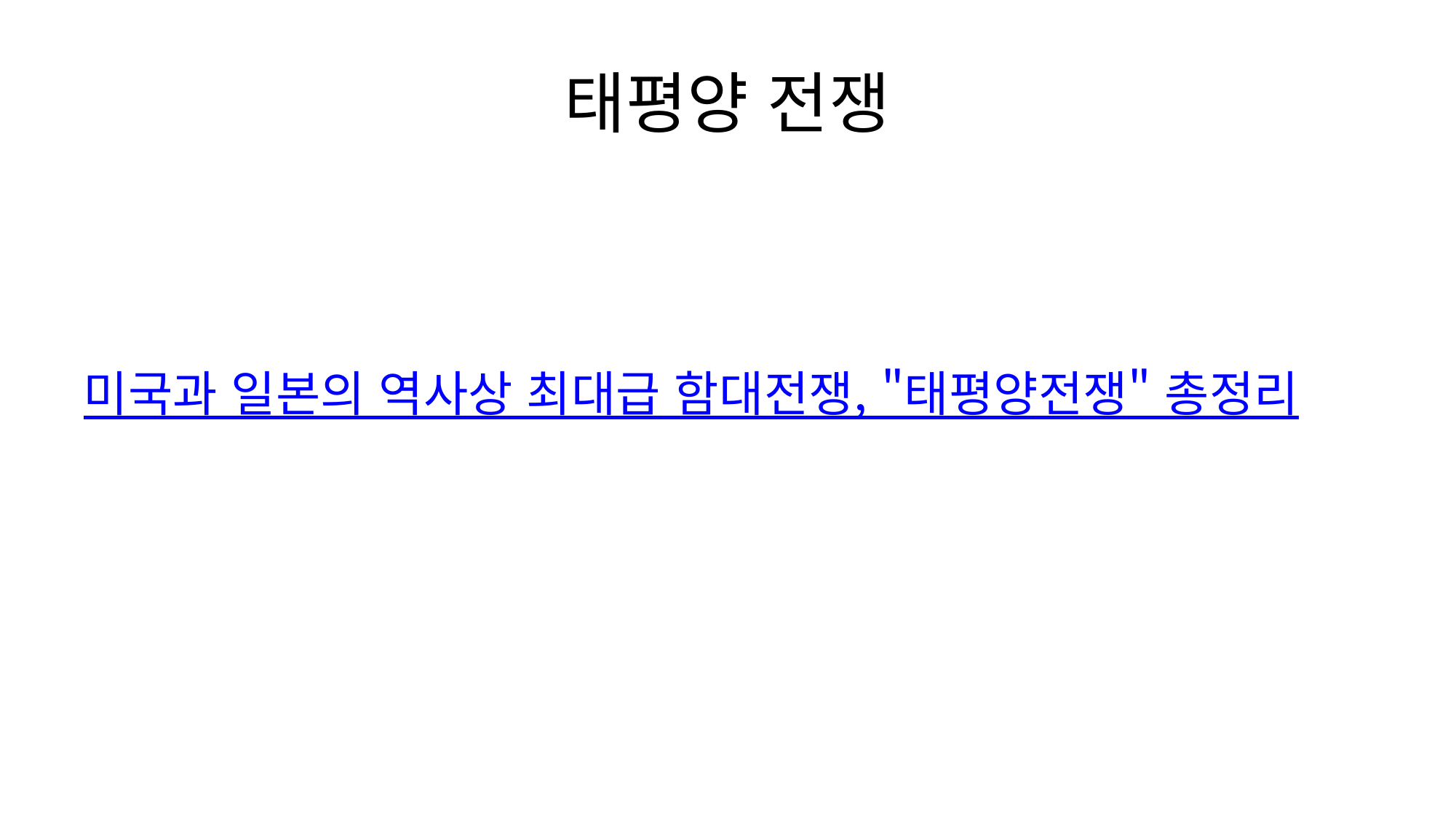

# 태평양 전쟁
미국과 일본의 역사상 최대급 함대전쟁, "태평양전쟁" 총정리